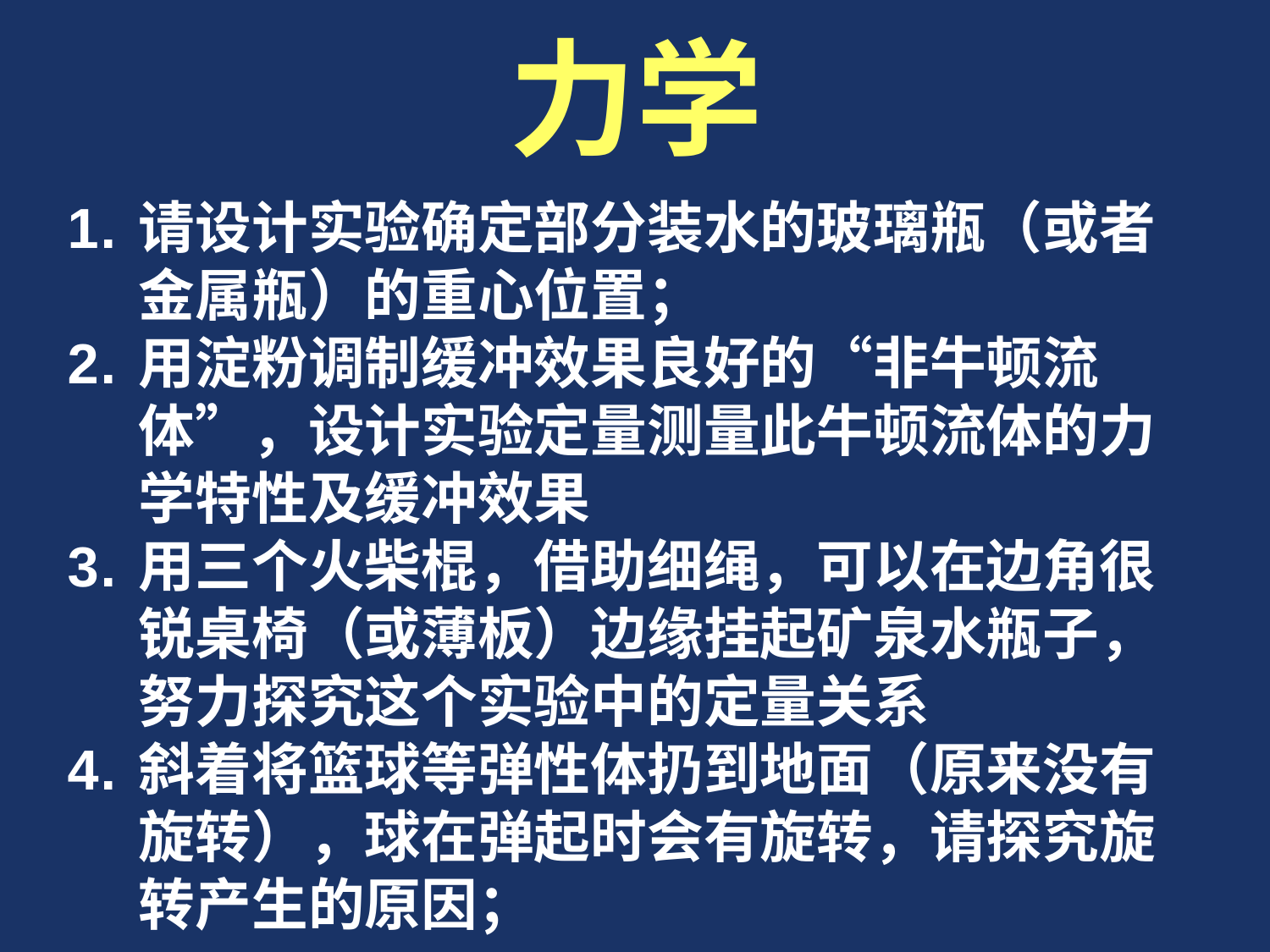

# 力学
请设计实验确定部分装水的玻璃瓶（或者金属瓶）的重心位置；
用淀粉调制缓冲效果良好的“非牛顿流体”，设计实验定量测量此牛顿流体的力学特性及缓冲效果
用三个火柴棍，借助细绳，可以在边角很锐桌椅（或薄板）边缘挂起矿泉水瓶子，努力探究这个实验中的定量关系
斜着将篮球等弹性体扔到地面（原来没有旋转），球在弹起时会有旋转，请探究旋转产生的原因；